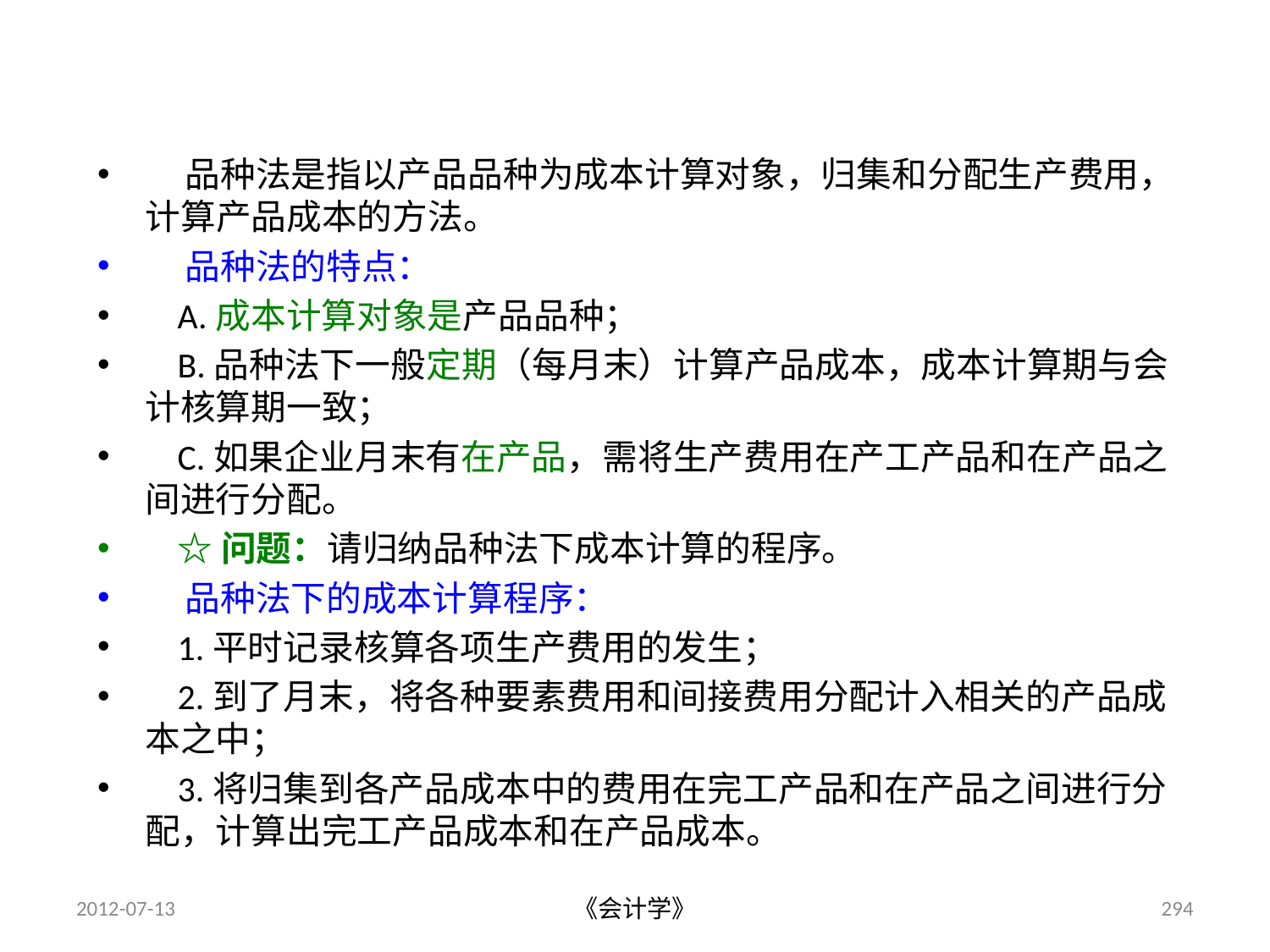

# （一）品种法
    品种法是指以产品品种为成本计算对象，归集和分配生产费用，计算产品成本的方法。
    品种法的特点：
    A.成本计算对象是产品品种；
    B.品种法下一般定期（每月末）计算产品成本，成本计算期与会计核算期一致；
    C.如果企业月末有在产品，需将生产费用在产工产品和在产品之间进行分配。
    ☆问题：请归纳品种法下成本计算的程序。
    品种法下的成本计算程序：
    1.平时记录核算各项生产费用的发生；
    2.到了月末，将各种要素费用和间接费用分配计入相关的产品成本之中；
    3.将归集到各产品成本中的费用在完工产品和在产品之间进行分配，计算出完工产品成本和在产品成本。
2012-07-13
《会计学》
294